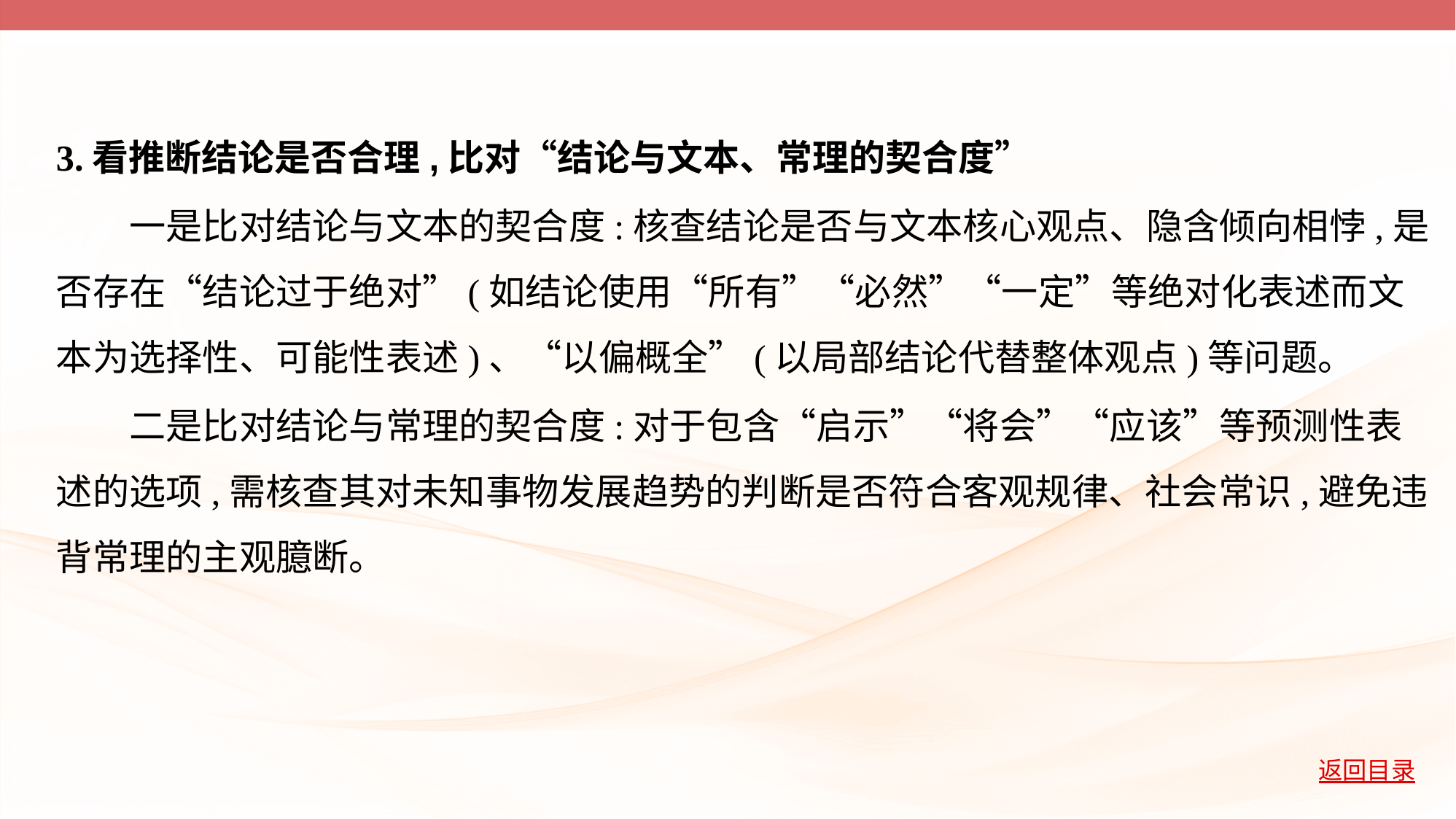

3.看推断结论是否合理,比对“结论与文本、常理的契合度”
　　一是比对结论与文本的契合度:核查结论是否与文本核心观点、隐含倾向相悖,是
否存在“结论过于绝对”(如结论使用“所有”“必然”“一定”等绝对化表述而文
本为选择性、可能性表述)、“以偏概全”(以局部结论代替整体观点)等问题。
　　二是比对结论与常理的契合度:对于包含“启示”“将会”“应该”等预测性表
述的选项,需核查其对未知事物发展趋势的判断是否符合客观规律、社会常识,避免违
背常理的主观臆断。